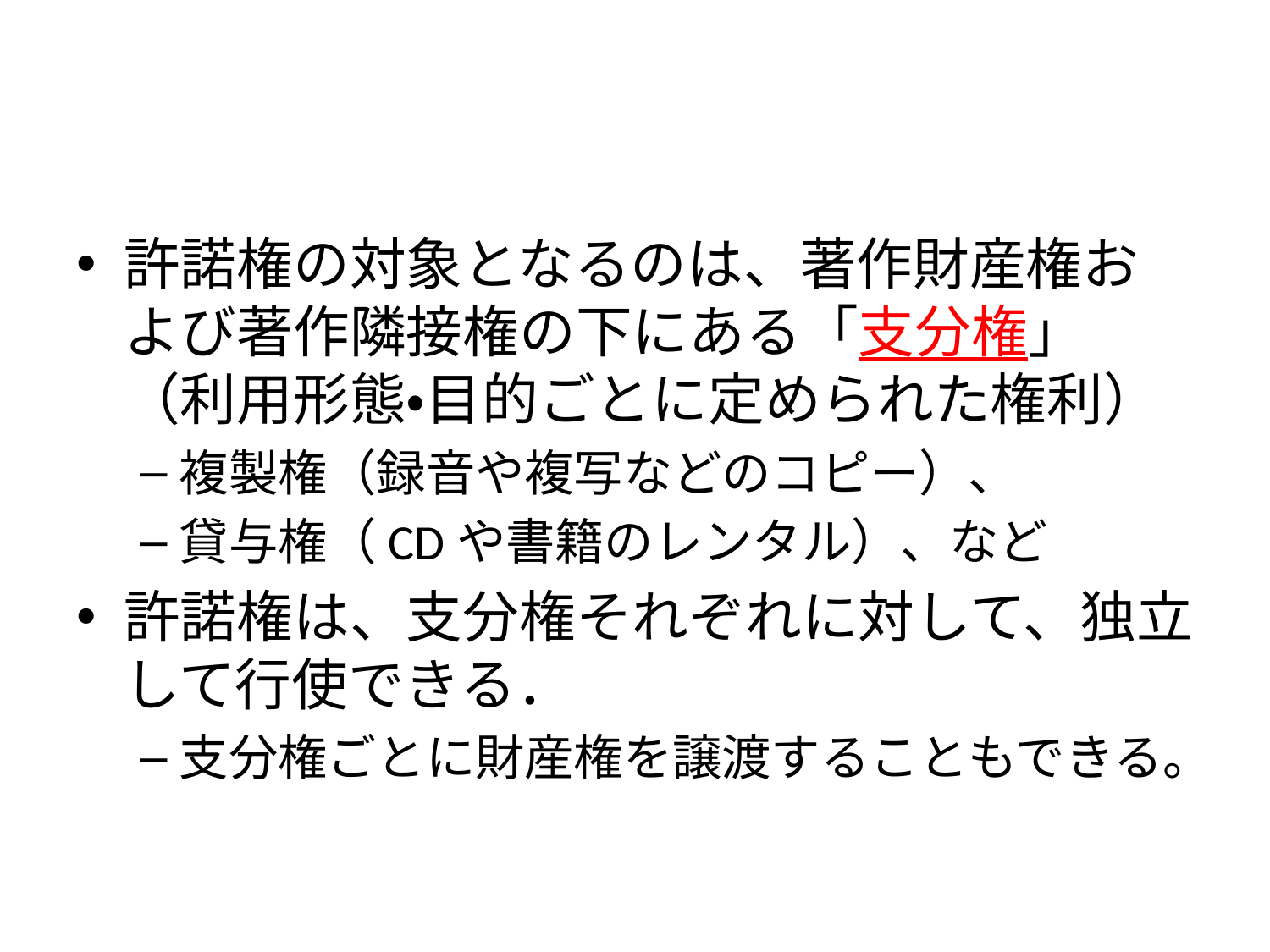

#
許諾権の対象となるのは、著作財産権および著作隣接権の下にある「支分権」（利用形態・目的ごとに定められた権利）
複製権（録音や複写などのコピー）、
貸与権（CDや書籍のレンタル）、など
許諾権は、支分権それぞれに対して、独立して行使できる．
支分権ごとに財産権を譲渡することもできる。